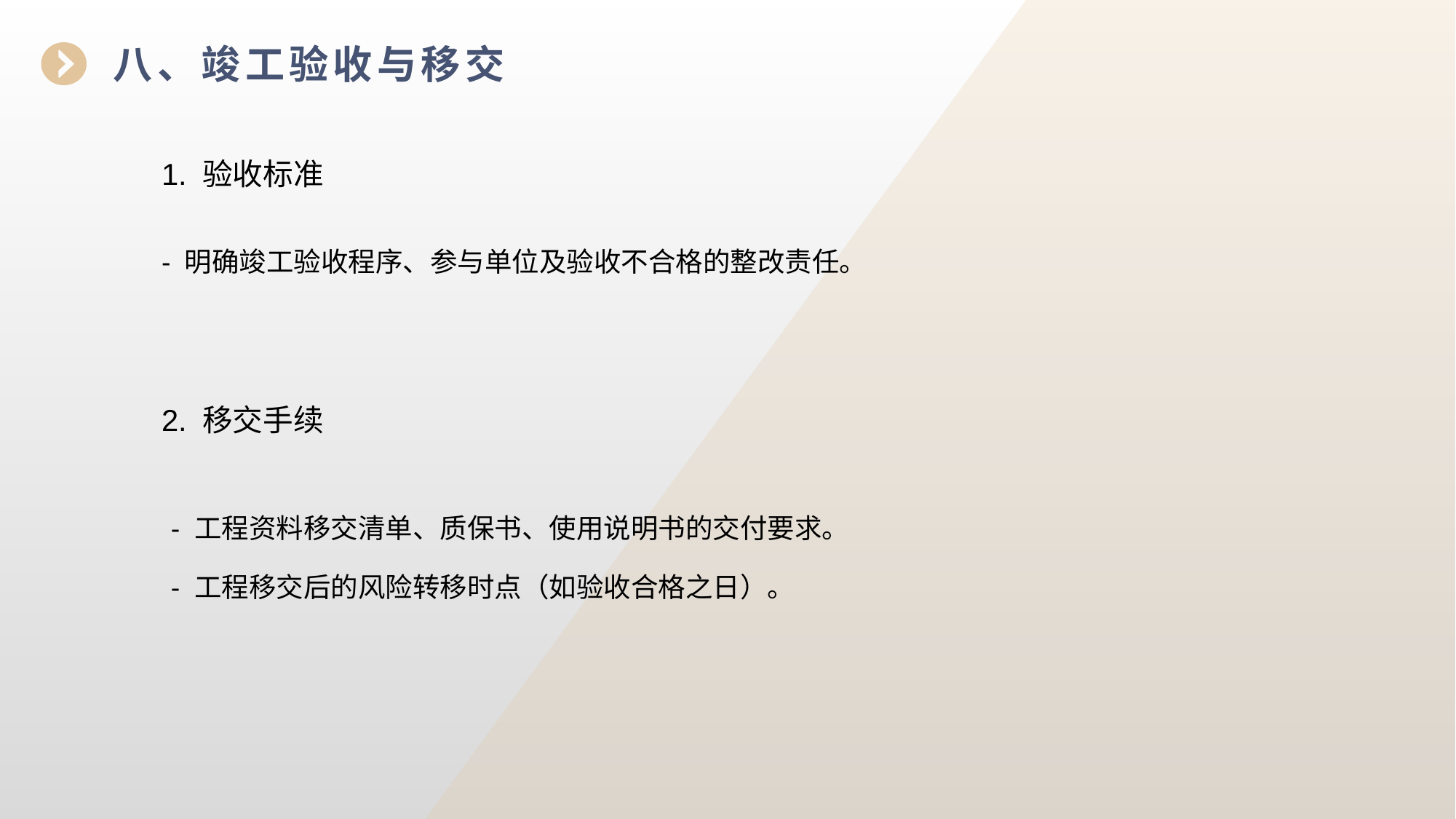

八、竣工验收与移交

1. 验收标准
- 明确竣工验收程序、参与单位及验收不合格的整改责任。
2. 移交手续
- 工程资料移交清单、质保书、使用说明书的交付要求。
- 工程移交后的风险转移时点（如验收合格之日）。